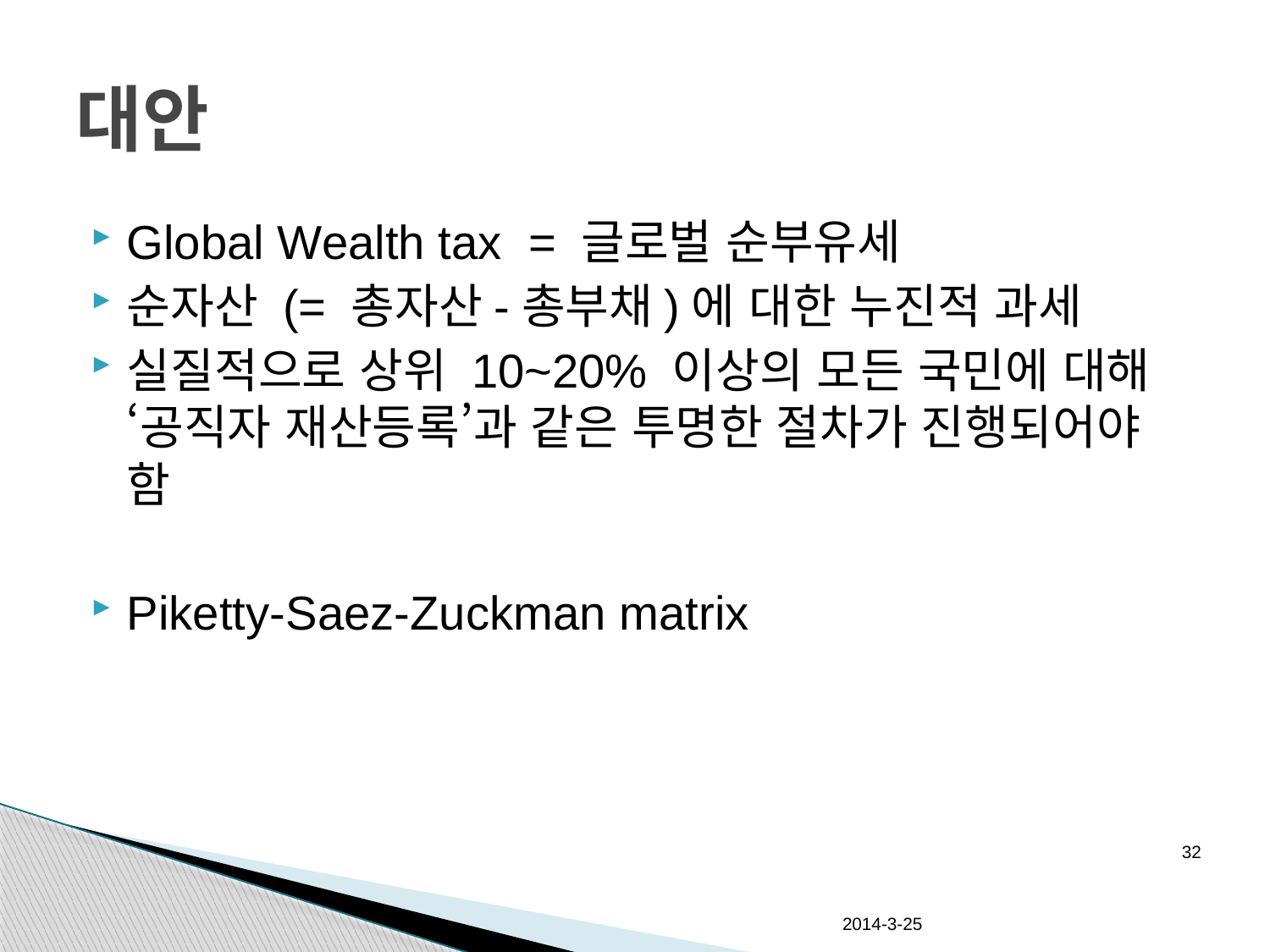

# 대안
Global Wealth tax  = 글로벌 순부유세
순자산 (= 총자산-총부채)에 대한 누진적 과세
실질적으로 상위 10~20% 이상의 모든 국민에 대해 ‘공직자 재산등록’과 같은 투명한 절차가 진행되어야 함

Piketty-Saez-Zuckman matrix

32
2014-3-25